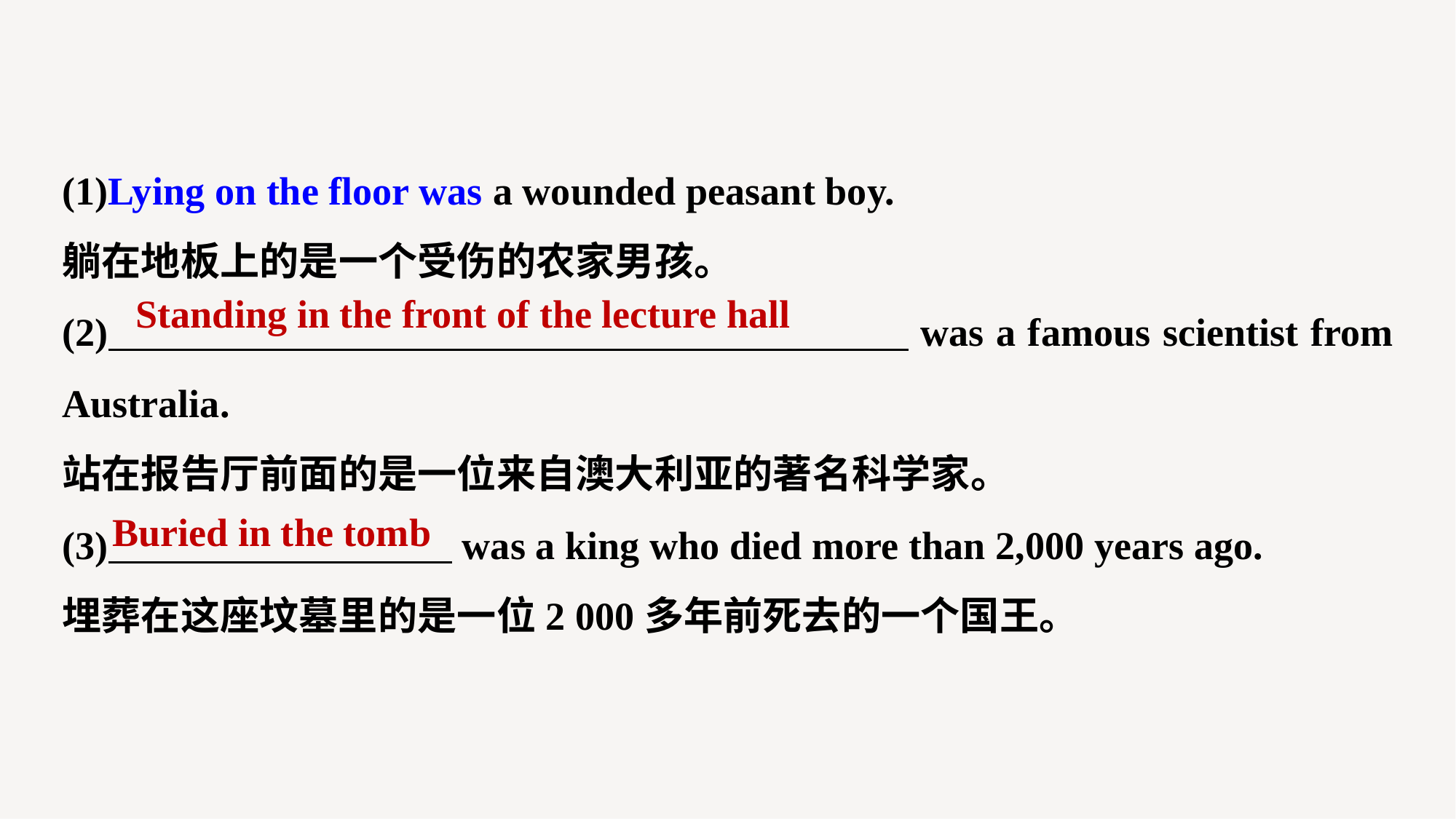

(1)Lying on the floor was a wounded peasant boy.
躺在地板上的是一个受伤的农家男孩。
(2)                                                                   was a famous scientist from Australia.
站在报告厅前面的是一位来自澳大利亚的著名科学家。
(3)                                    was a king who died more than 2,000 years ago.
埋葬在这座坟墓里的是一位2 000多年前死去的一个国王。
Standing in the front of the lecture hall
Buried in the tomb